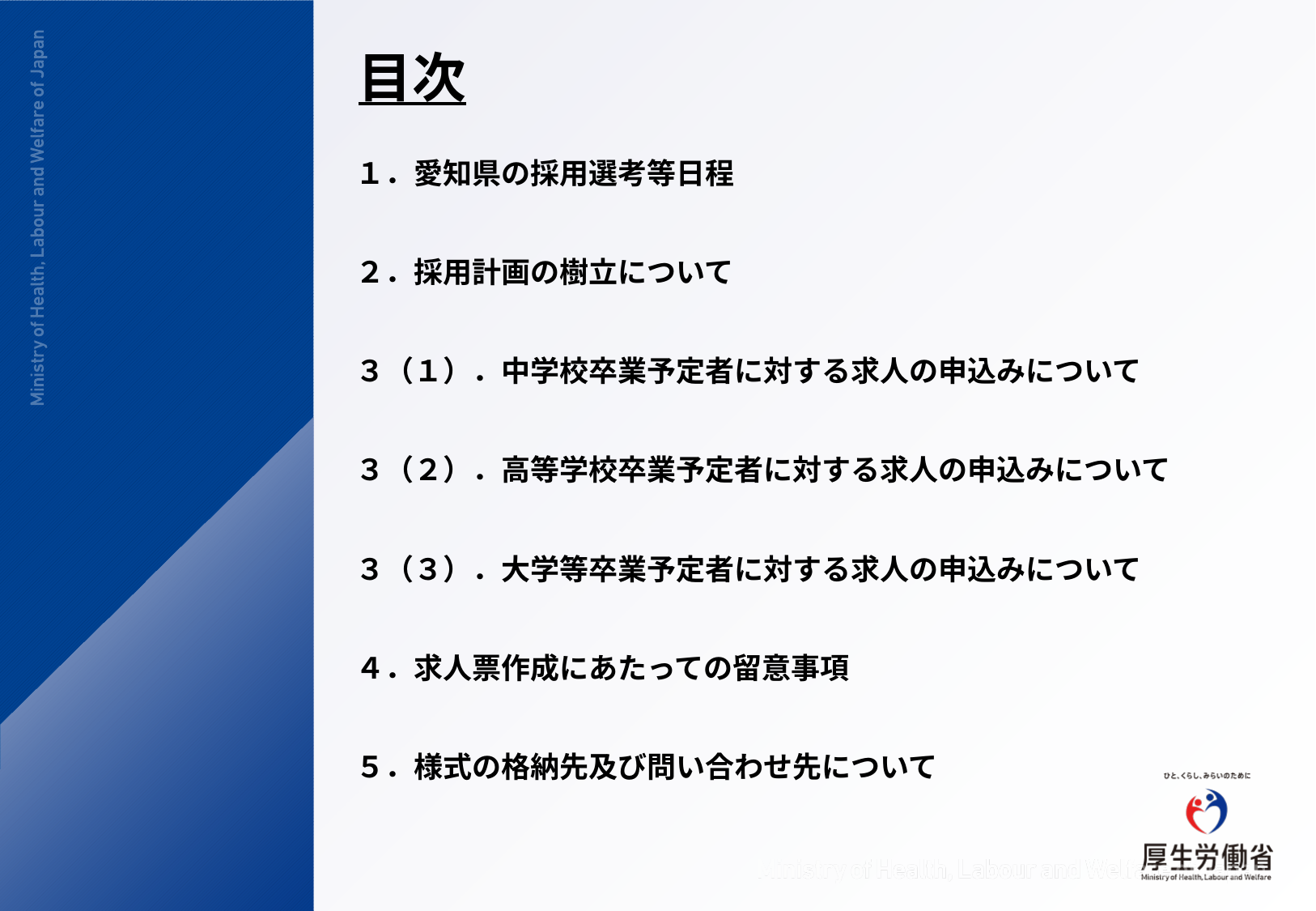

目次
１．愛知県の採用選考等日程
２．採用計画の樹立について
３（１）．中学校卒業予定者に対する求人の申込みについて
３（２）．高等学校卒業予定者に対する求人の申込みについて
３（３）．大学等卒業予定者に対する求人の申込みについて
４．求人票作成にあたっての留意事項
５．様式の格納先及び問い合わせ先について